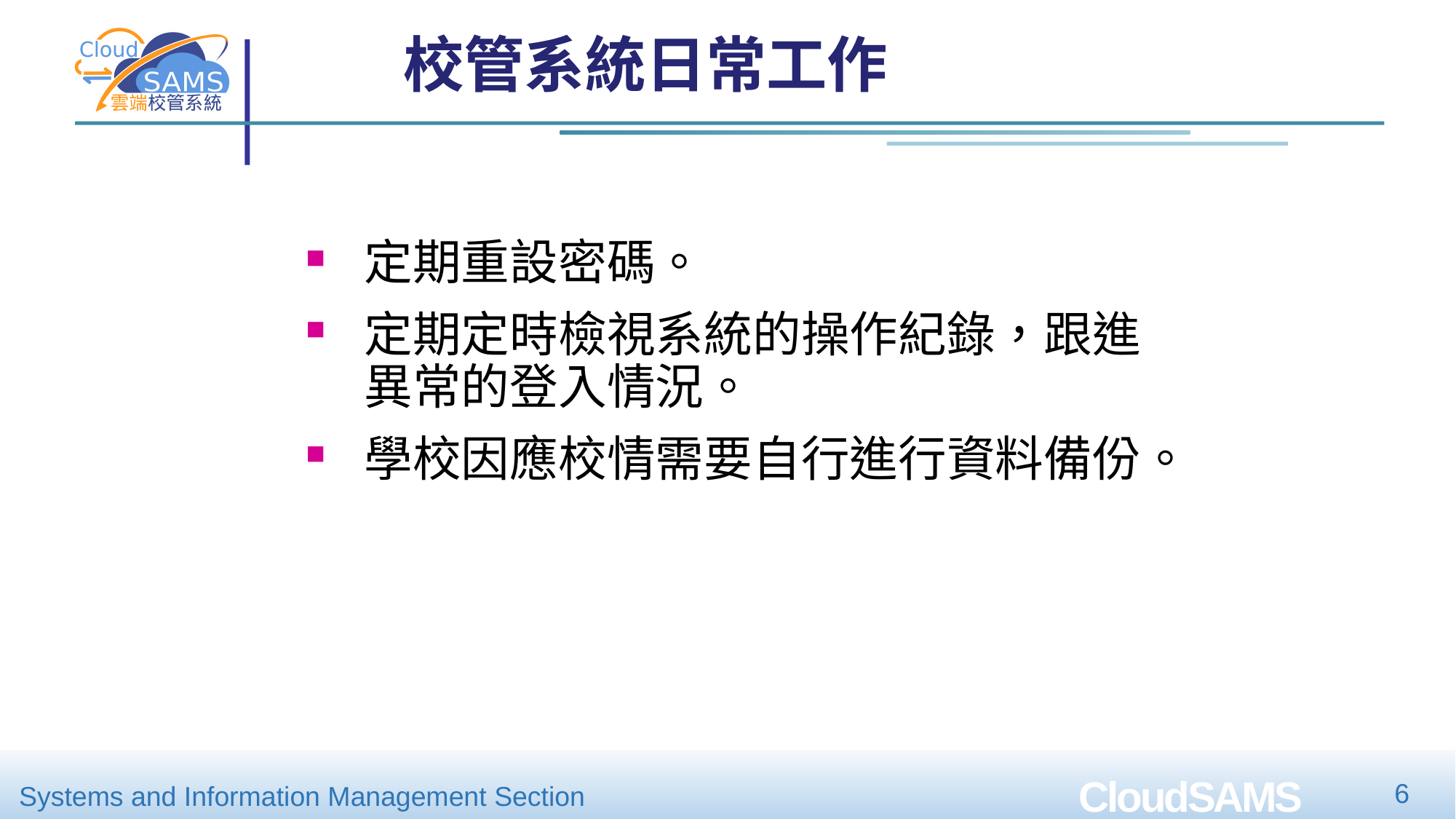

校管系統日常工作
定期重設密碼。
定期定時檢視系統的操作紀錄，跟進異常的登入情況。
學校因應校情需要自行進行資料備份。
6